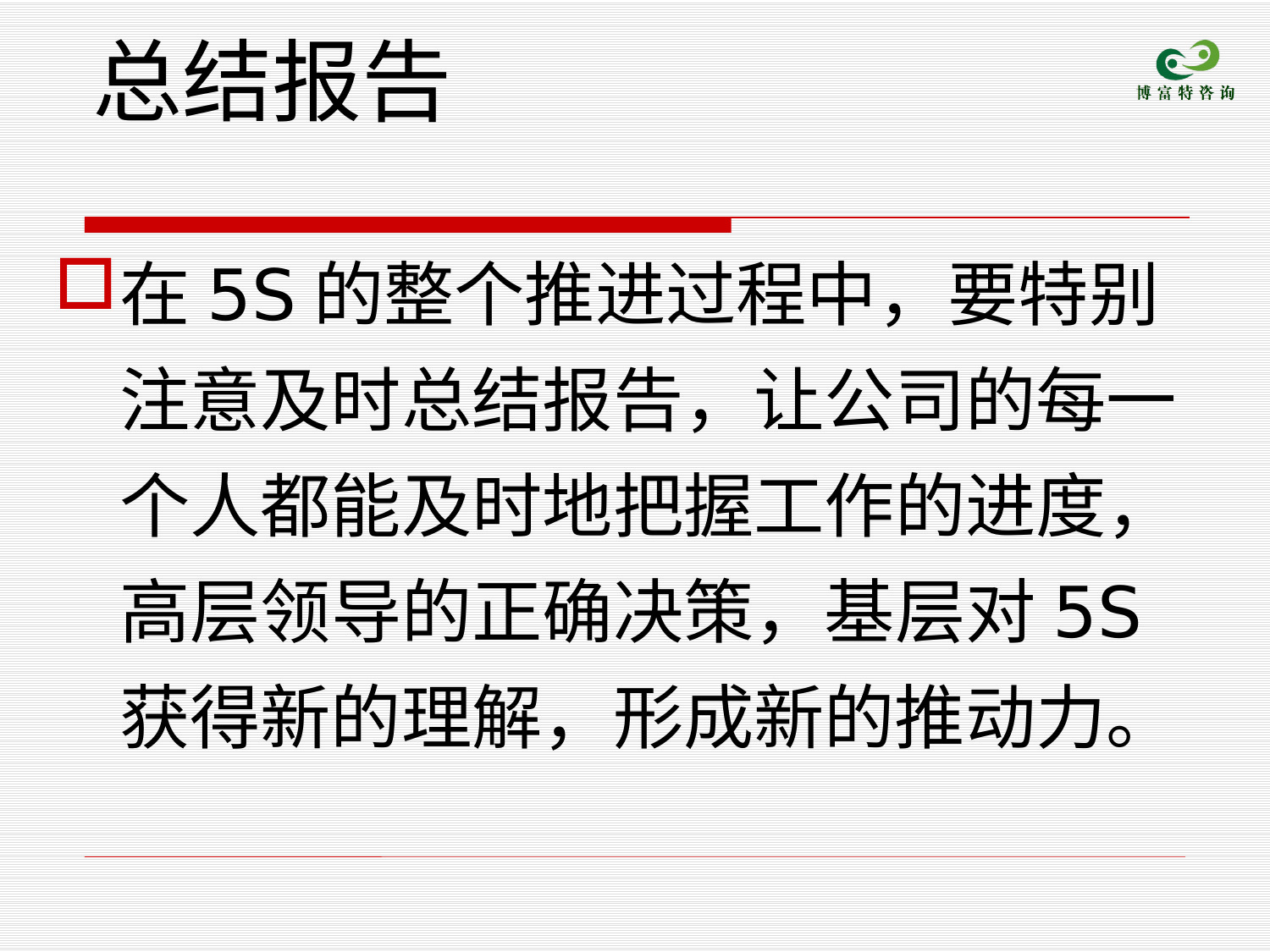

# 总结报告

在5S的整个推进过程中，要特别注意及时总结报告，让公司的每一个人都能及时地把握工作的进度，高层领导的正确决策，基层对5S获得新的理解，形成新的推动力。
379